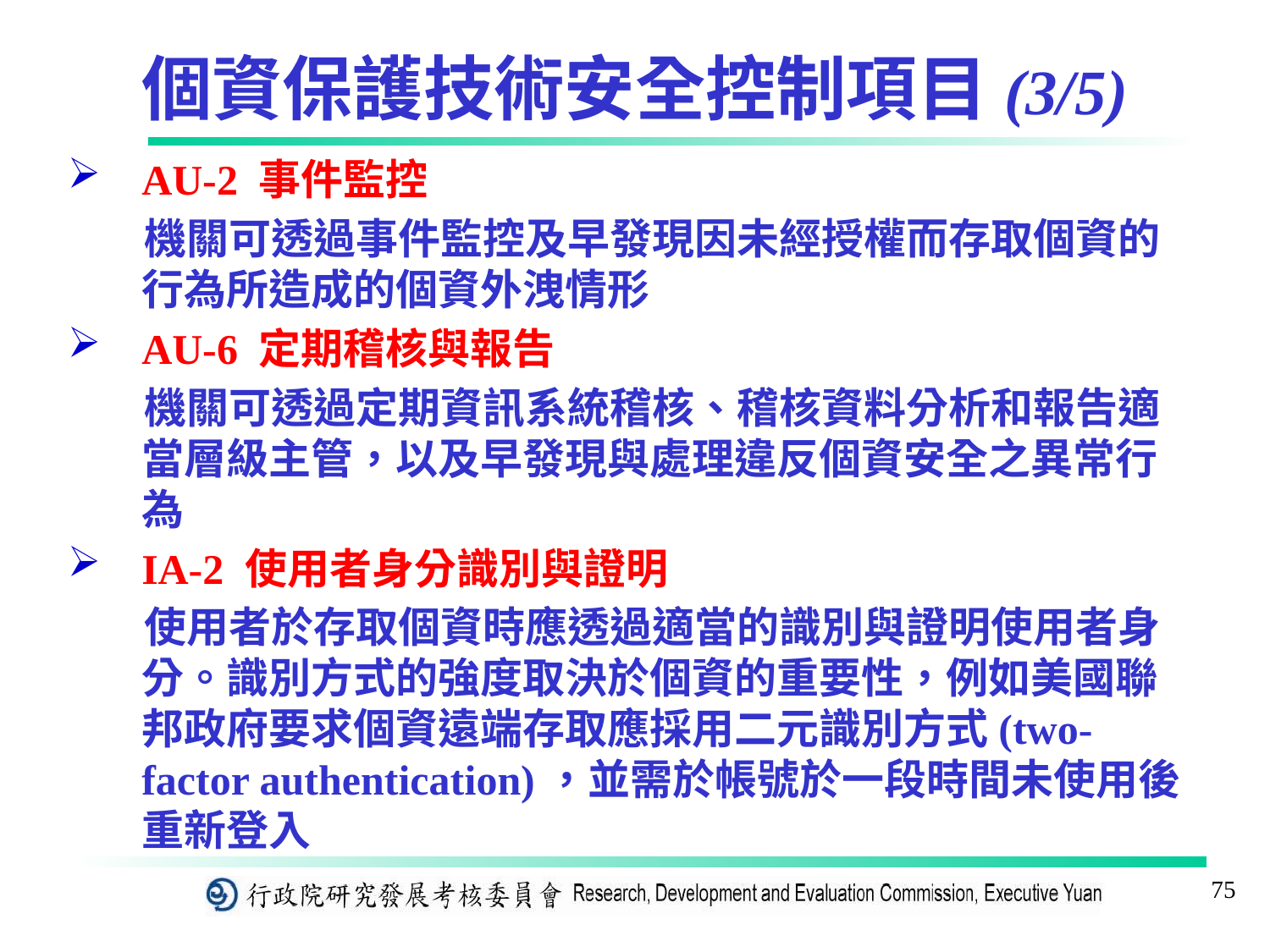

個資保護技術安全控制項目(3/5)
AU-2 事件監控
       機關可透過事件監控及早發現因未經授權而存取個資的行為所造成的個資外洩情形
AU-6 定期稽核與報告
       機關可透過定期資訊系統稽核、稽核資料分析和報告適當層級主管，以及早發現與處理違反個資安全之異常行為
IA-2 使用者身分識別與證明
       使用者於存取個資時應透過適當的識別與證明使用者身分。識別方式的強度取決於個資的重要性，例如美國聯邦政府要求個資遠端存取應採用二元識別方式(two-factor authentication)，並需於帳號於一段時間未使用後重新登入
75